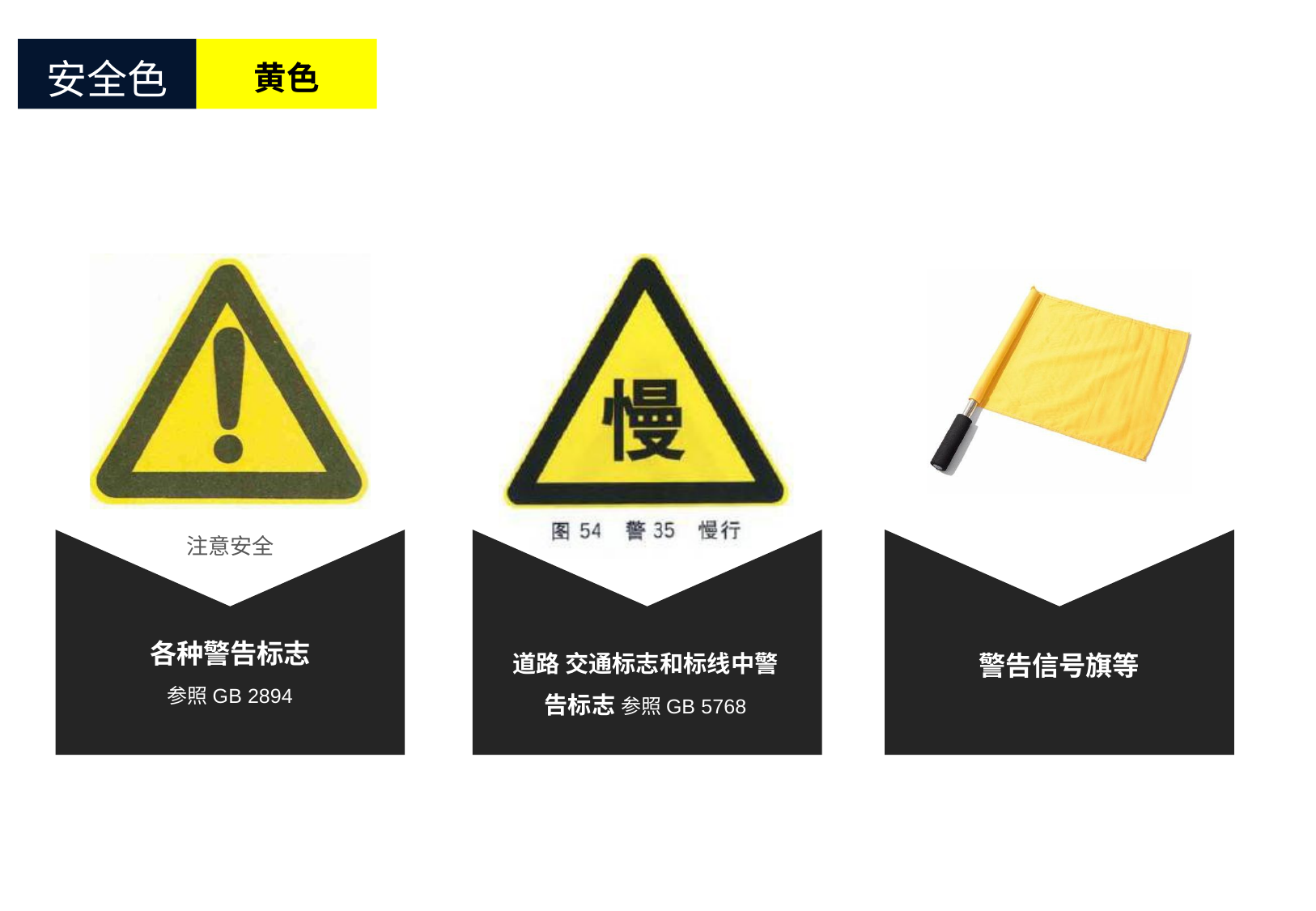

安全色
黄色

注意安全
道路 交通标志和标线中警告标志 参照GB 5768
各种警告标志
参照GB 2894
警告信号旗等